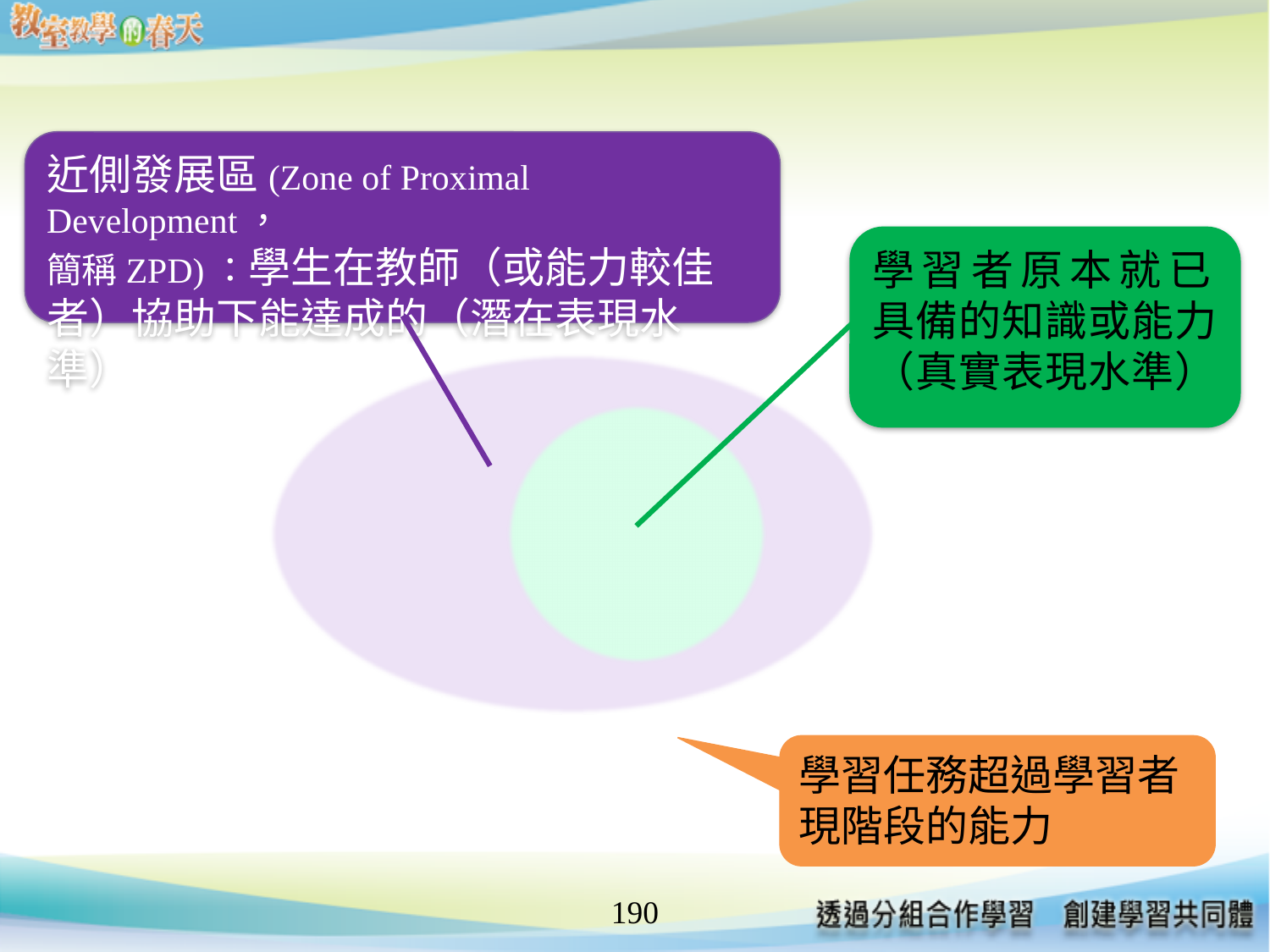

近側發展區(Zone of Proximal Development，
簡稱ZPD)：學生在教師（或能力較佳者）協助下能達成的（潛在表現水準）
學習者原本就已
具備的知識或能力
（真實表現水準）

學習任務超過學習者
現階段的能力
190